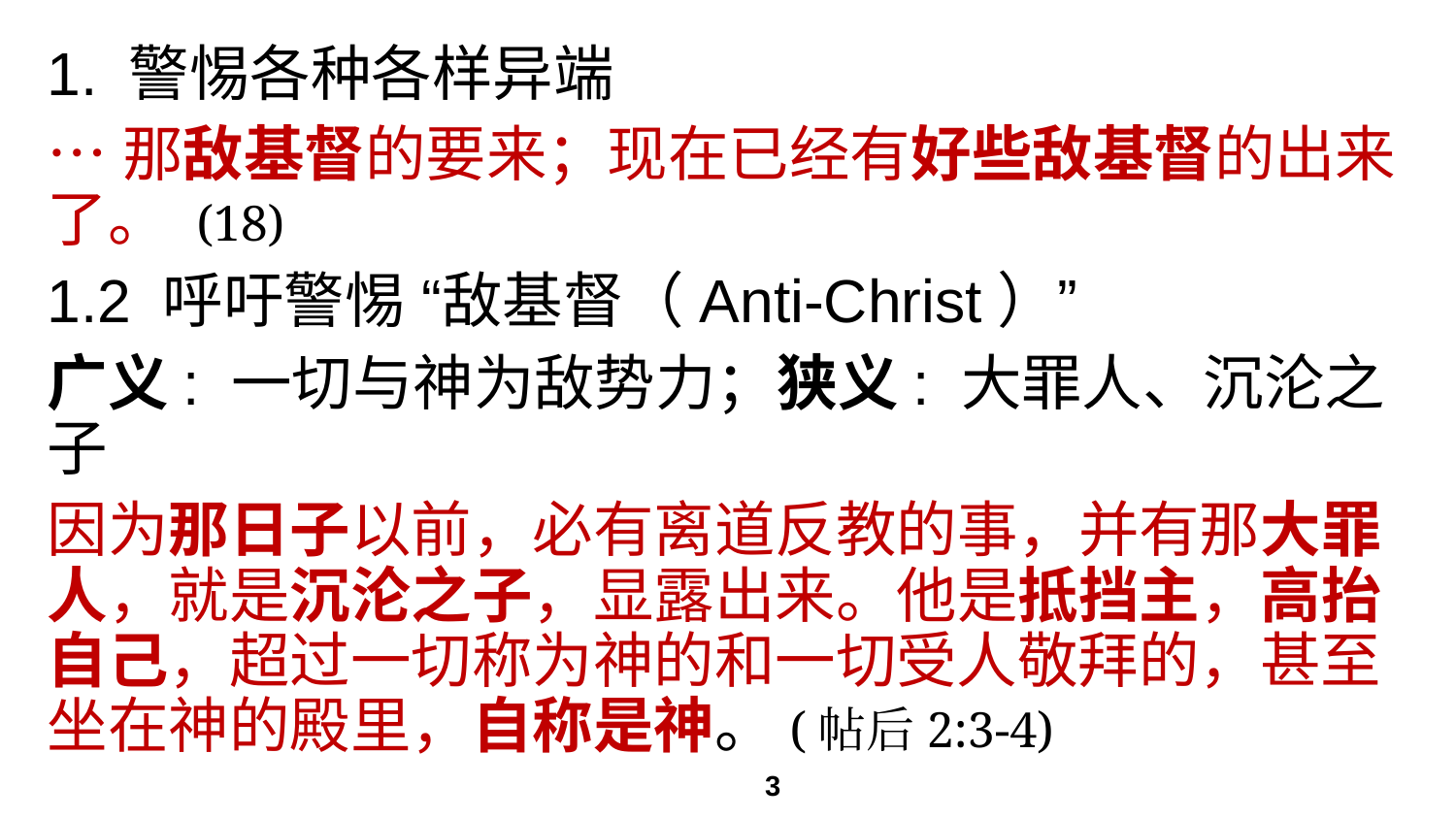

# 1. 警惕各种各样异端
…那敌基督的要来；现在已经有好些敌基督的出来了。 (18)
1.2 呼吁警惕 “敌基督（Anti-Christ）”
广义: 一切与神为敌势力；狭义: 大罪人、沉沦之子
因为那日子以前，必有离道反教的事，并有那大罪人，就是沉沦之子，显露出来。他是抵挡主，高抬自己，超过一切称为神的和一切受人敬拜的，甚至坐在神的殿里，自称是神。(帖后2:3-4)
3